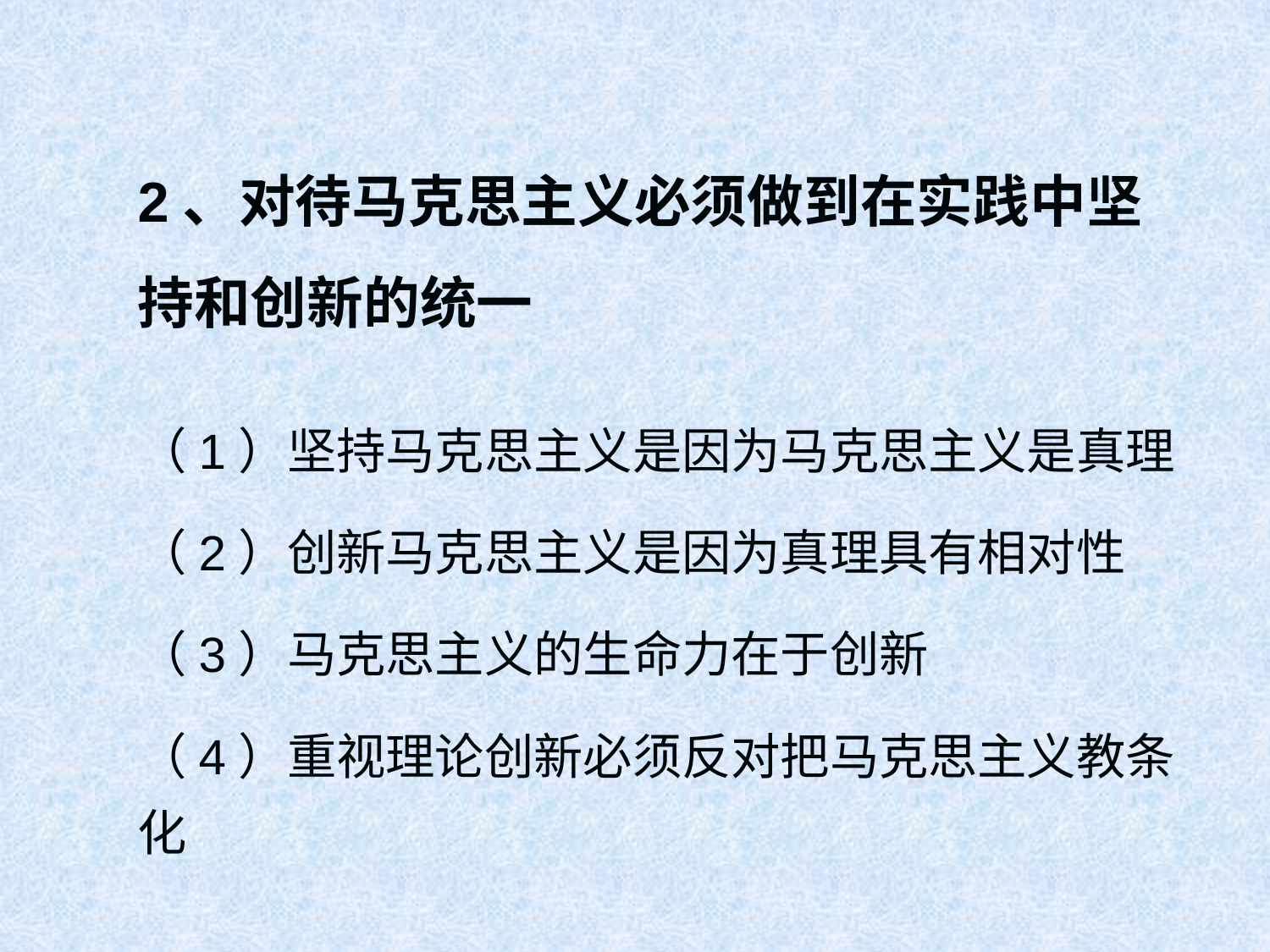

2、对待马克思主义必须做到在实践中坚持和创新的统一
（1）坚持马克思主义是因为马克思主义是真理
（2）创新马克思主义是因为真理具有相对性
（3）马克思主义的生命力在于创新
（4）重视理论创新必须反对把马克思主义教条化